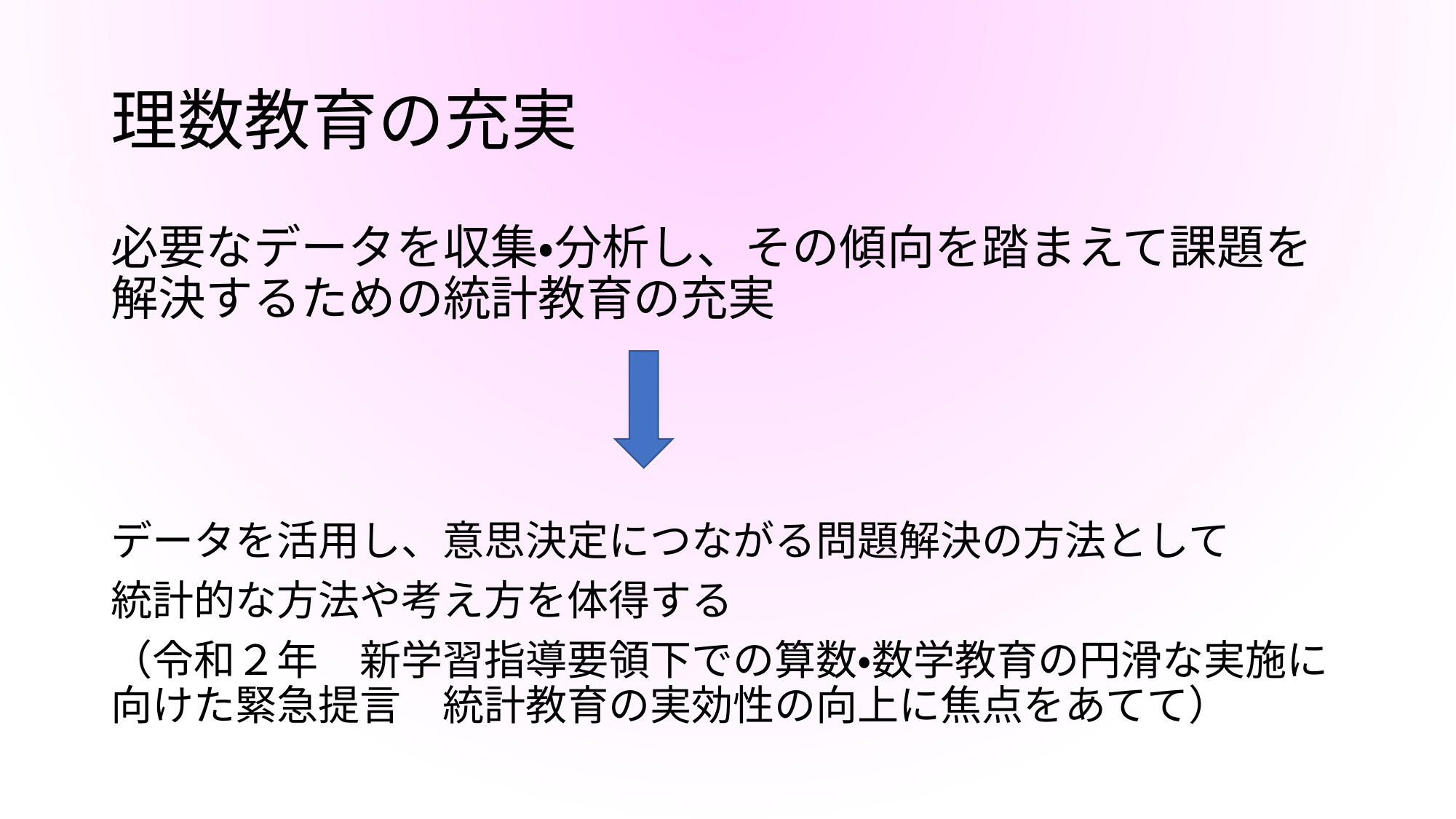

# 理数教育の充実
必要なデータを収集・分析し、その傾向を踏まえて課題を解決するための統計教育の充実

データを活用し、意思決定につながる問題解決の方法として
統計的な方法や考え方を体得する
（令和２年　新学習指導要領下での算数・数学教育の円滑な実施に向けた緊急提言　統計教育の実効性の向上に焦点をあてて）